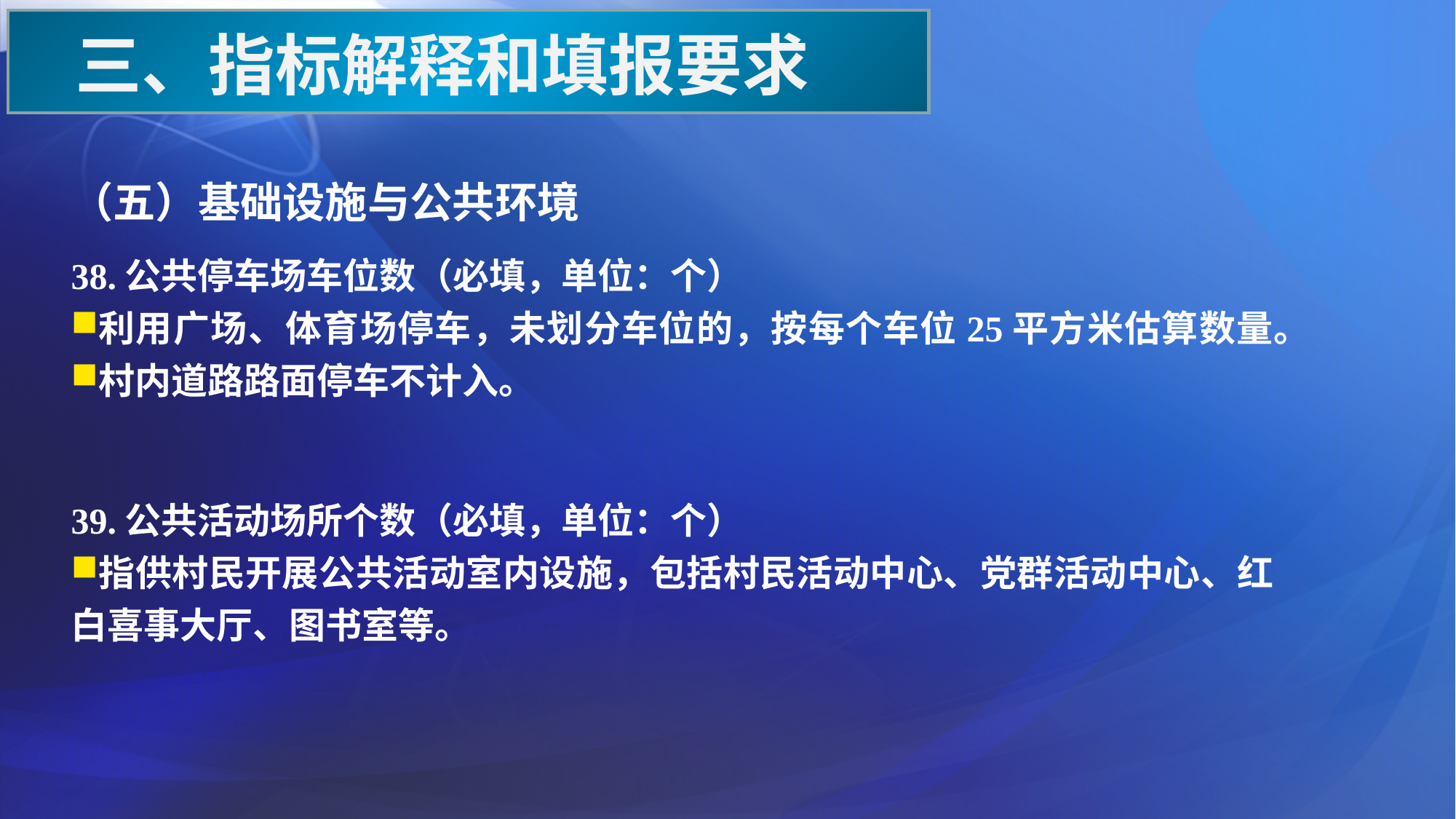

三、指标解释和填报要求
（五）基础设施与公共环境

38.公共停车场车位数（必填，单位：个）
利用广场、体育场停车，未划分车位的，按每个车位25平方米估算数量。
村内道路路面停车不计入。

39.公共活动场所个数（必填，单位：个）
指供村民开展公共活动室内设施，包括村民活动中心、党群活动中心、红白喜事大厅、图书室等。